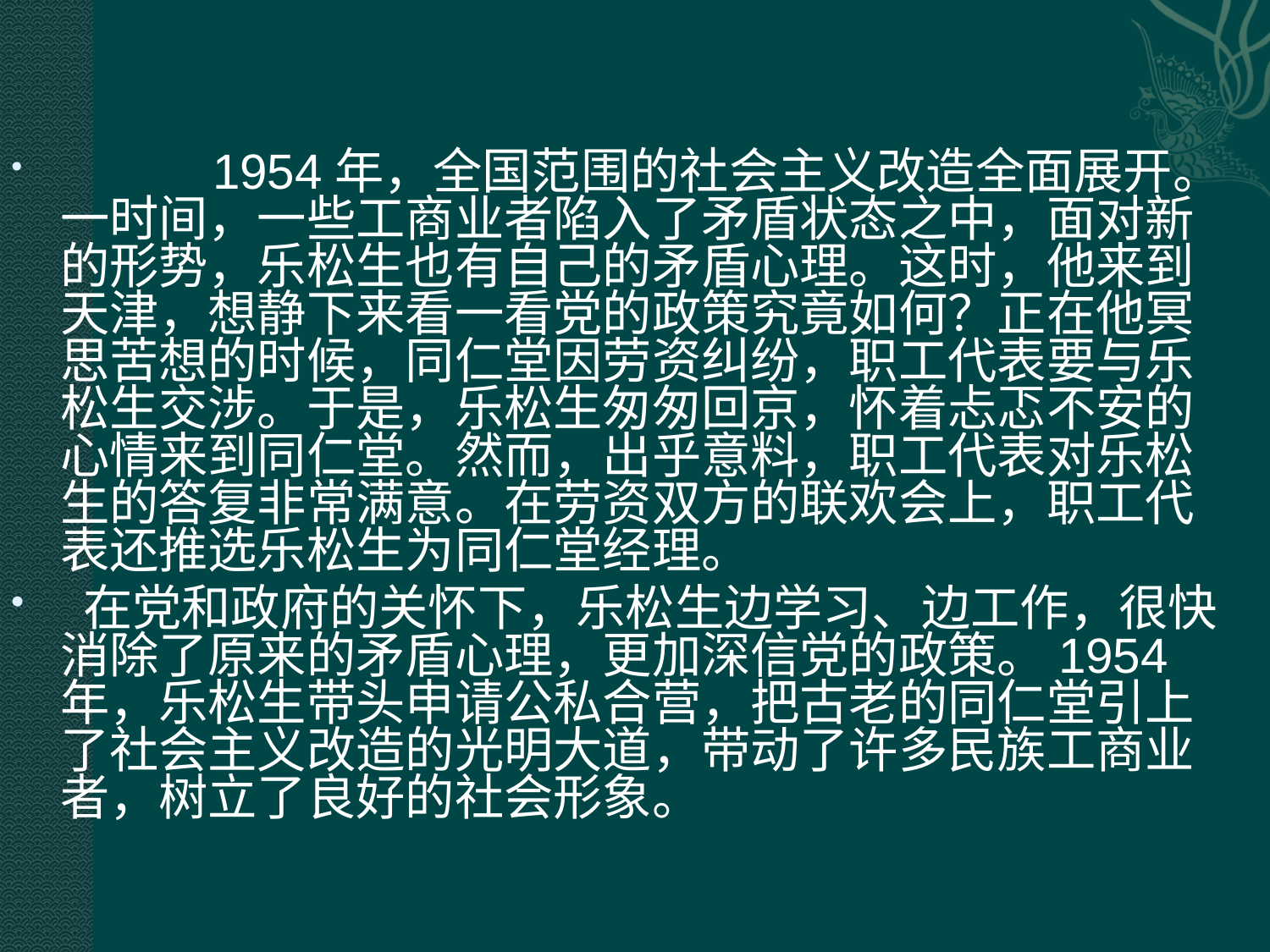

1954年，全国范围的社会主义改造全面展开。一时间，一些工商业者陷入了矛盾状态之中，面对新的形势，乐松生也有自己的矛盾心理。这时，他来到天津，想静下来看一看党的政策究竟如何？正在他冥思苦想的时候，同仁堂因劳资纠纷，职工代表要与乐松生交涉。于是，乐松生匆匆回京，怀着忐忑不安的心情来到同仁堂。然而，出乎意料，职工代表对乐松生的答复非常满意。在劳资双方的联欢会上，职工代表还推选乐松生为同仁堂经理。
 在党和政府的关怀下，乐松生边学习、边工作，很快消除了原来的矛盾心理，更加深信党的政策。1954年，乐松生带头申请公私合营，把古老的同仁堂引上了社会主义改造的光明大道，带动了许多民族工商业者，树立了良好的社会形象。